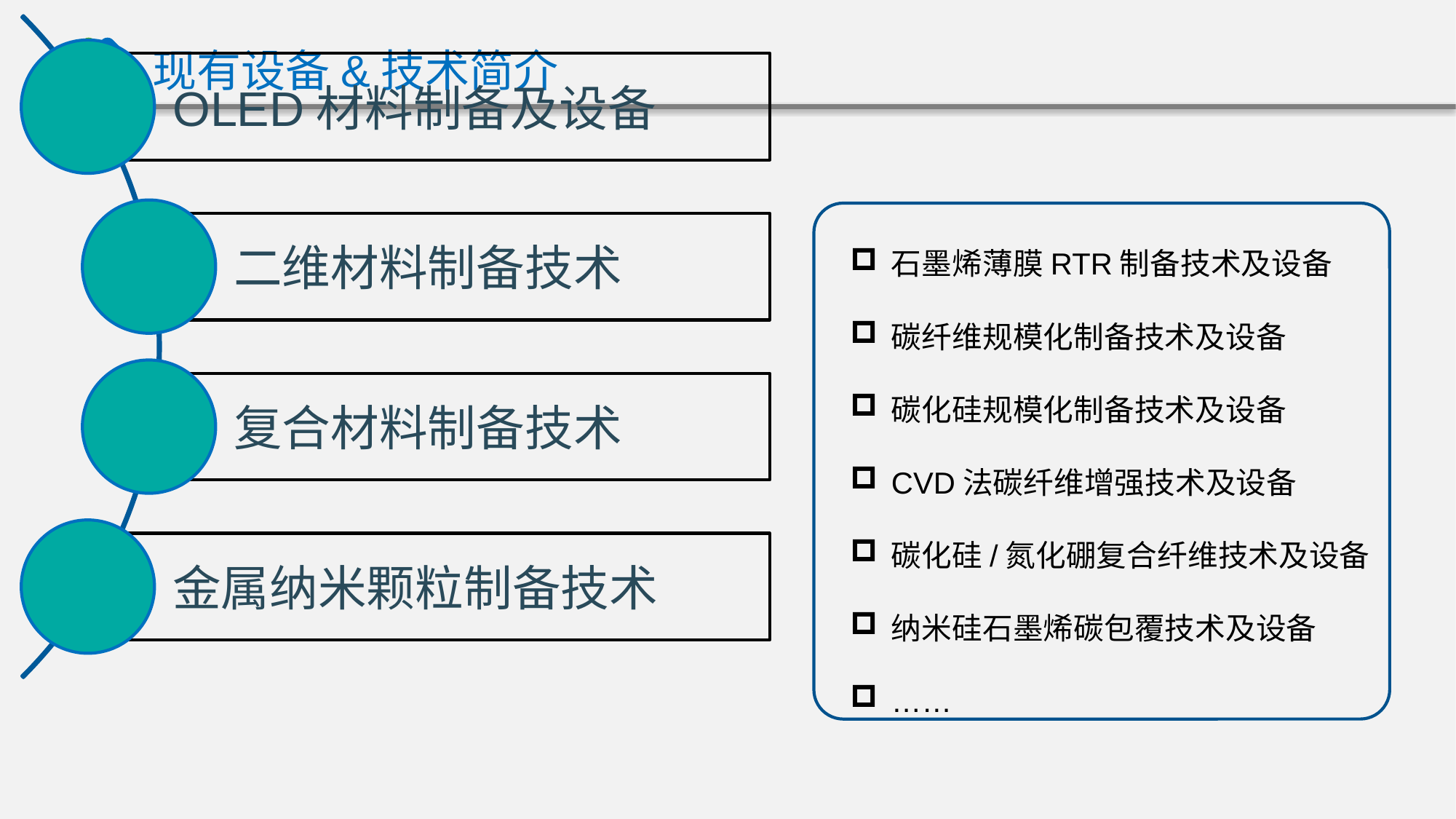

# 现有设备&技术简介
OLED材料制备及设备
二维材料制备技术
复合材料制备技术
金属纳米颗粒制备技术

石墨烯薄膜RTR制备技术及设备
碳纤维规模化制备技术及设备
碳化硅规模化制备技术及设备
CVD法碳纤维增强技术及设备
碳化硅/氮化硼复合纤维技术及设备
纳米硅石墨烯碳包覆技术及设备
……